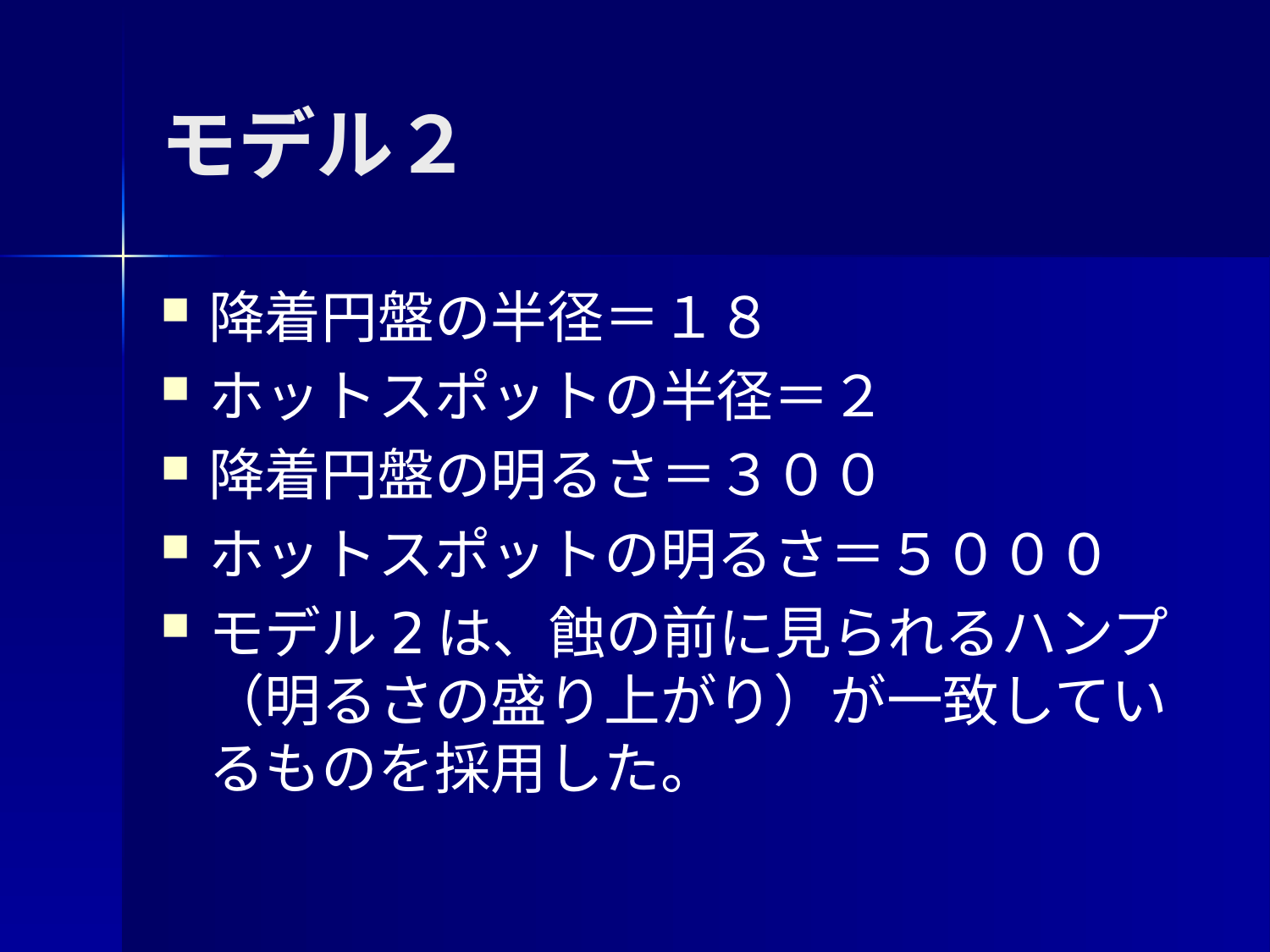

# モデル２
降着円盤の半径＝１８
ホットスポットの半径＝２
降着円盤の明るさ＝３００
ホットスポットの明るさ＝５０００
モデル2は、蝕の前に見られるハンプ（明るさの盛り上がり）が一致しているものを採用した。